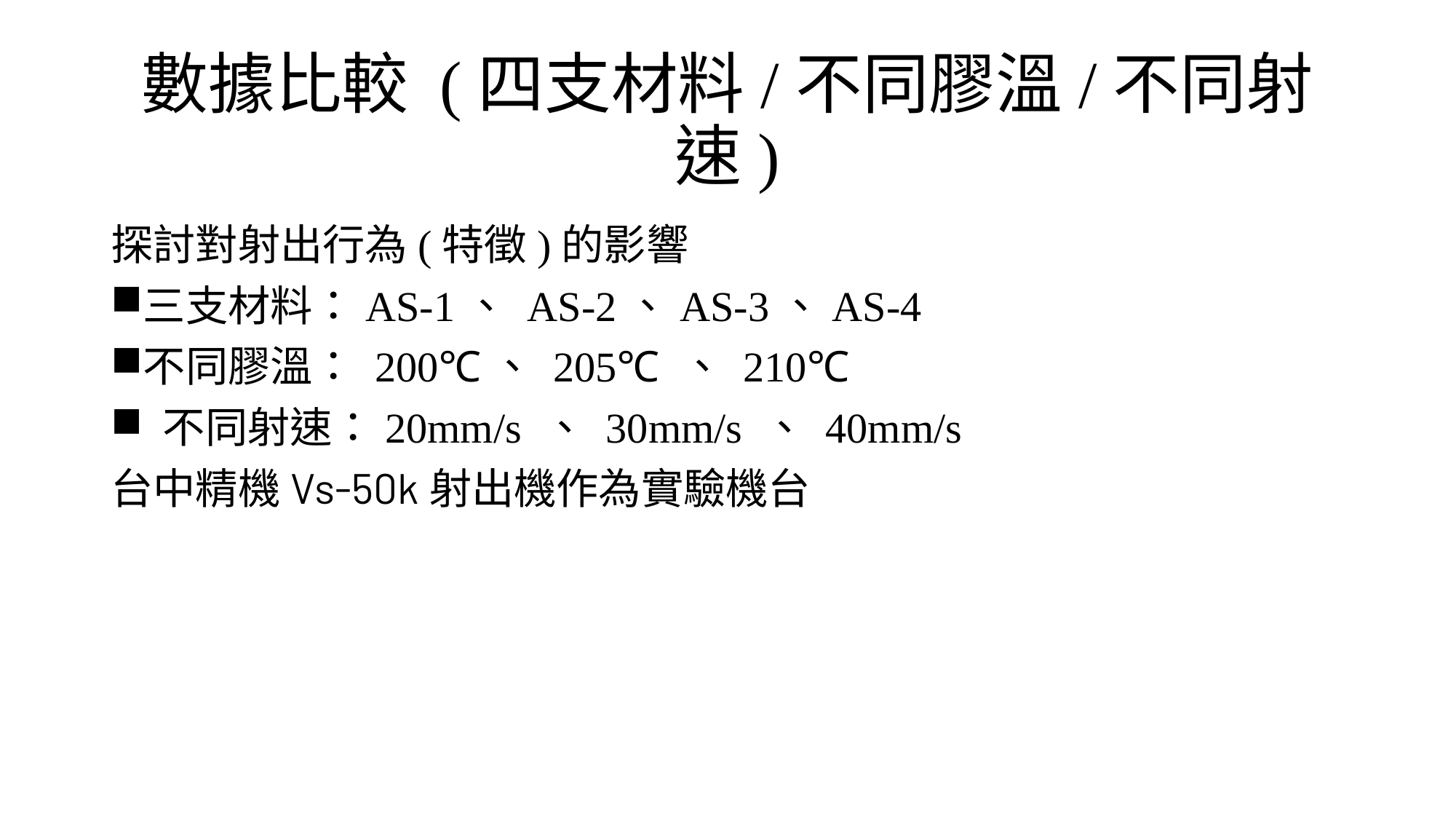

# 數據比較 (四支材料/不同膠溫/不同射速)
探討對射出行為(特徵)的影響
三支材料：AS-1、 AS-2、AS-3、AS-4
不同膠溫： 200℃、 205℃ 、 210℃
 不同射速：20mm/s 、 30mm/s 、 40mm/s
台中精機Vs-50k射出機作為實驗機台